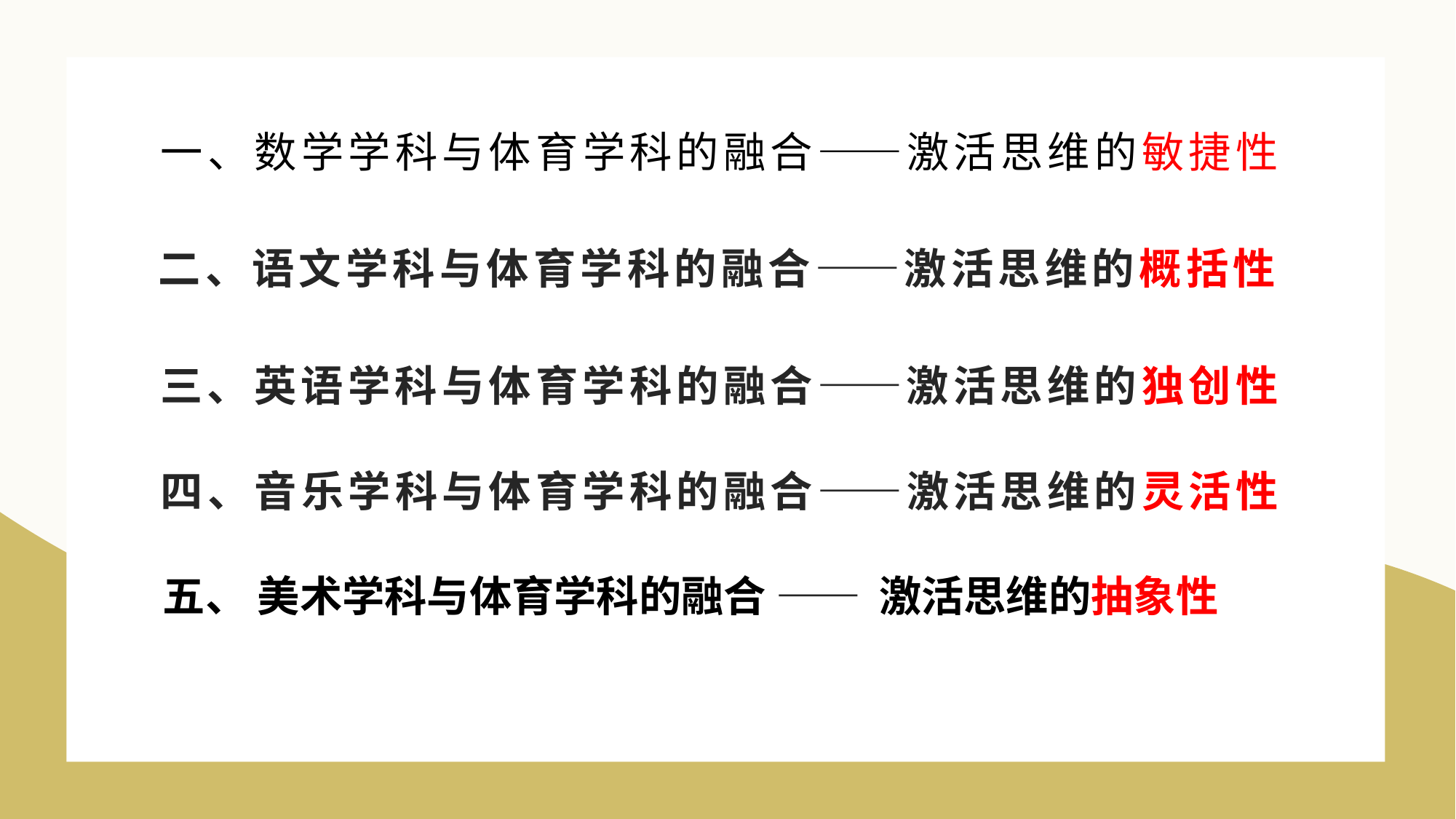

一、数学学科与体育学科的融合——激活思维的敏捷性
二、语文学科与体育学科的融合——激活思维的概括性
三、英语学科与体育学科的融合——激活思维的独创性
四、音乐学科与体育学科的融合——激活思维的灵活性

五、 美术学科与体育学科的融合 —— 激活思维的抽象性